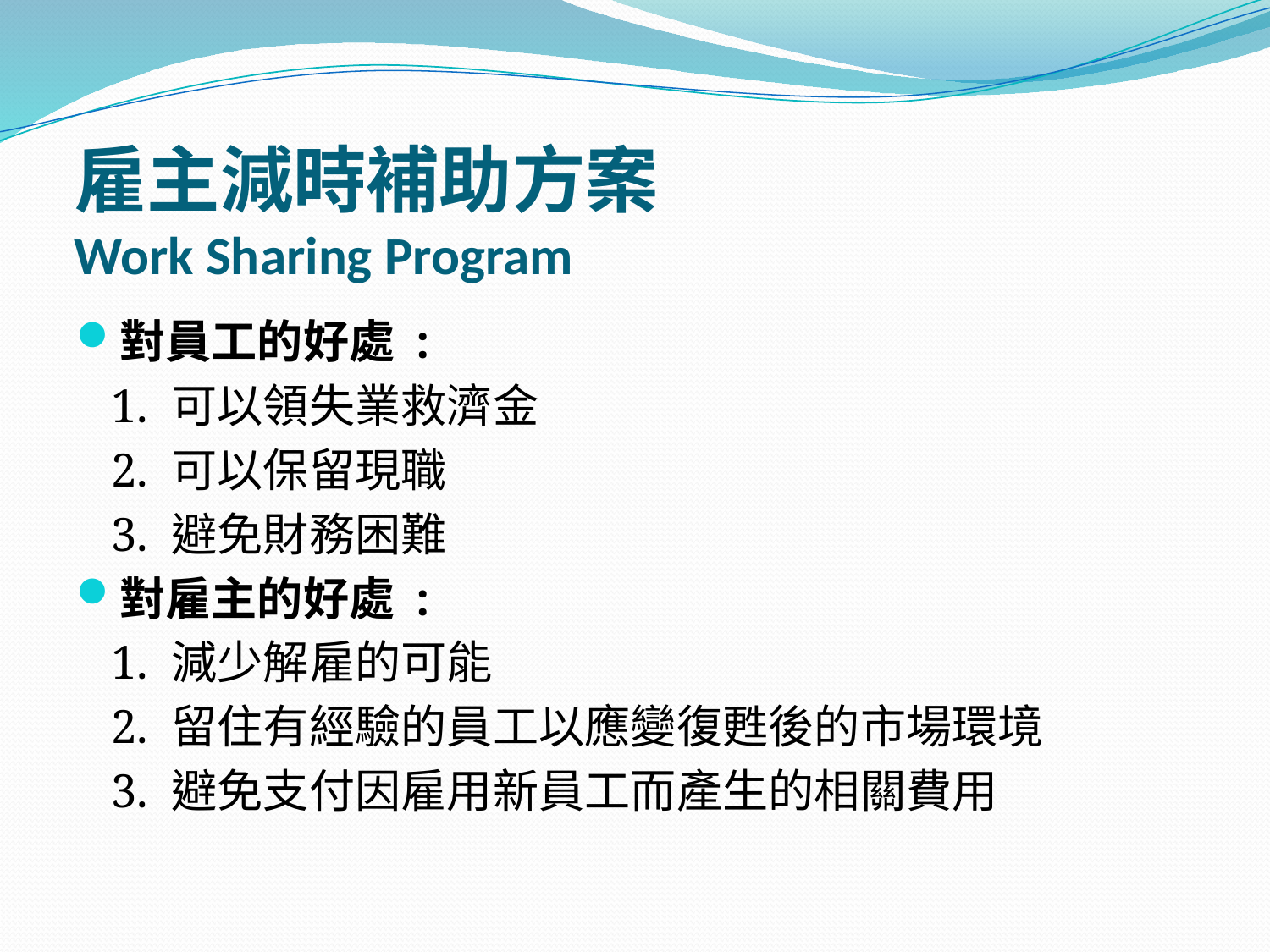

# 雇主減時補助方案 Work Sharing Program
對員工的好處 :
   1. 可以領失業救濟金
   2. 可以保留現職
   3. 避免財務困難
對雇主的好處 :
   1. 減少解雇的可能
   2. 留住有經驗的員工以應變復甦後的市場環境
   3. 避免支付因雇用新員工而產生的相關費用